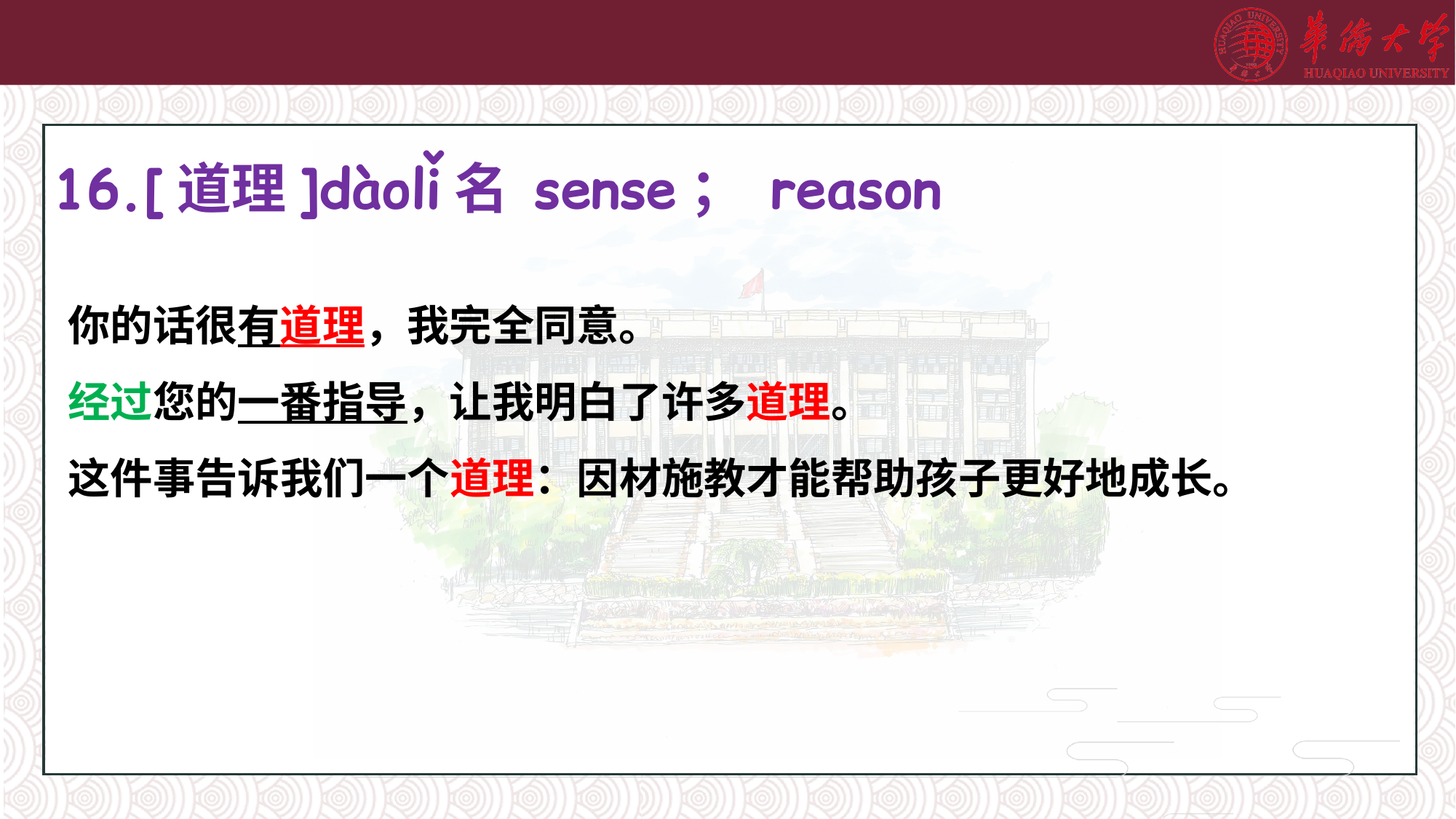

# 16.[道理]dàolǐ名 sense； reason
你的话很有道理，我完全同意。
经过您的一番指导，让我明白了许多道理。
这件事告诉我们一个道理：因材施教才能帮助孩子更好地成长。